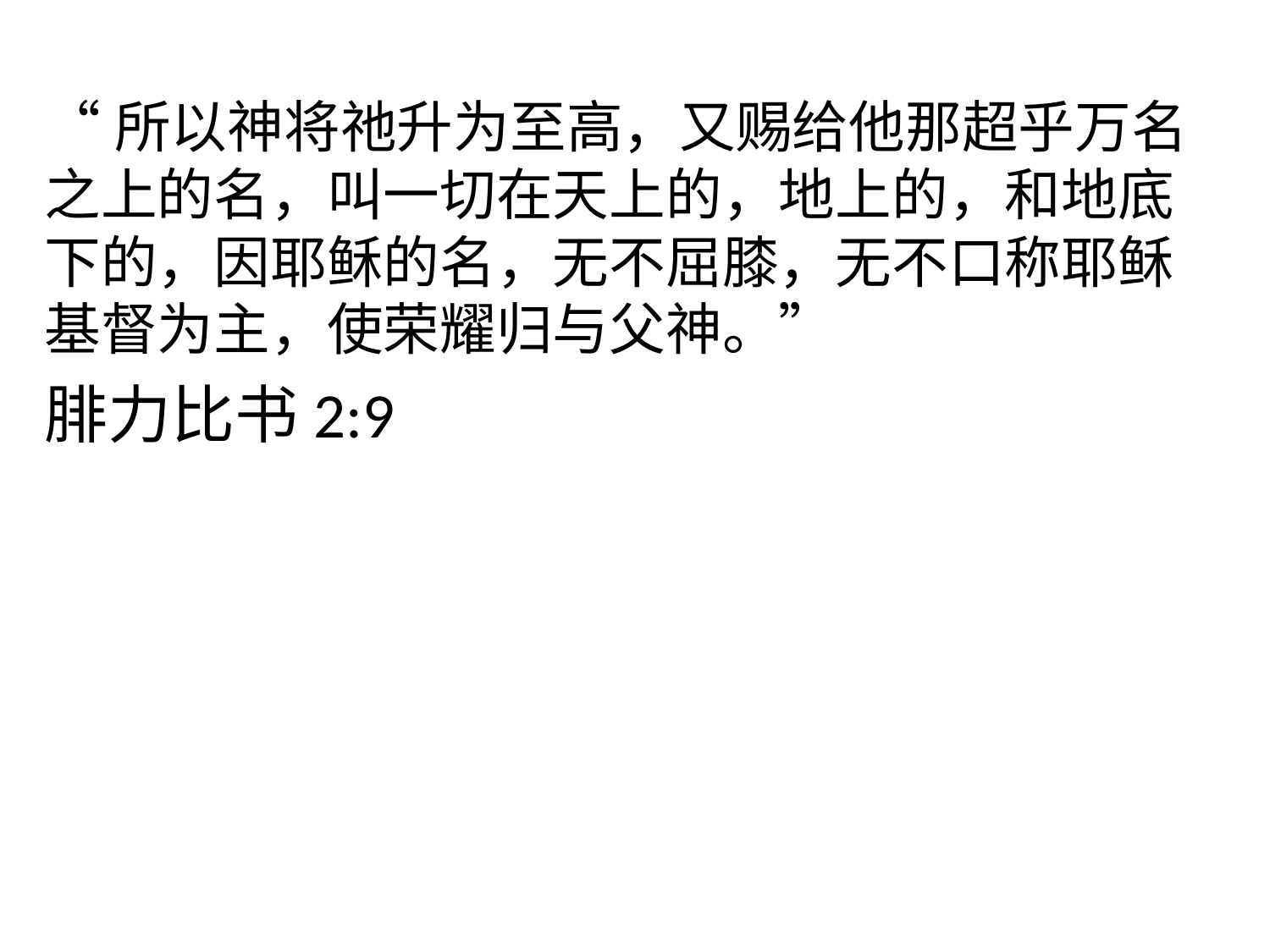

“所以神将祂升为至高，又赐给他那超乎万名之上的名，叫一切在天上的，地上的，和地底下的，因耶稣的名，无不屈膝，无不口称耶稣基督为主，使荣耀归与父神。”
腓力比书2:9